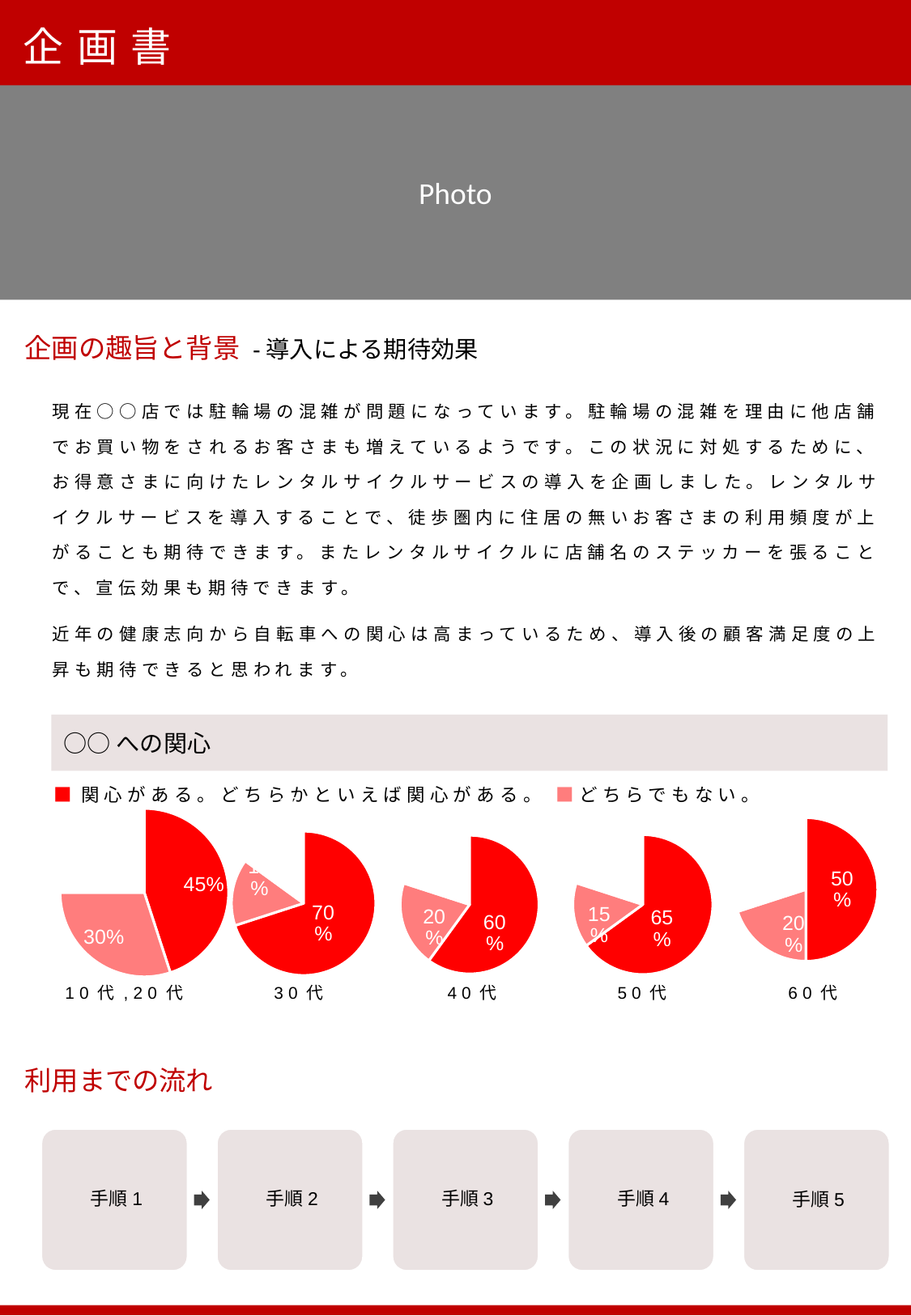

企画書
Photo
企画の趣旨と背景 -導入による期待効果
現在○○店では駐輪場の混雑が問題になっています。駐輪場の混雑を理由に他店舗でお買い物をされるお客さまも増えているようです。この状況に対処するために、お得意さまに向けたレンタルサイクルサービスの導入を企画しました。レンタルサイクルサービスを導入することで、徒歩圏内に住居の無いお客さまの利用頻度が上がることも期待できます。またレンタルサイクルに店舗名のステッカーを張ることで、宣伝効果も期待できます。
近年の健康志向から自転車への関心は高まっているため、導入後の顧客満足度の上昇も期待できると思われます。
○○への関心
■関心がある。どちらかといえば関心がある。 ■どちらでもない。

### Chart

| Category | 売上高 |
|---|---|
| 関心がある。どちらかといえば関心がある | 45.0 |
| どちらでもない。 | 30.0 |
| 関心がない。どちらかといえば関心がない。 | 25.0 |

### Chart

| Category | 売上高 |
|---|---|
| 関心がある。どちらかといえば関心がある | 70.0 |
| どちらでもない。 | 15.0 |
| 関心がない。どちらかといえば関心がない。 | 15.0 |

### Chart

| Category | 売上高 |
|---|---|
| 関心がある。どちらかといえば関心がある | 60.0 |
| どちらでもない。 | 20.0 |
| 関心がない。どちらかといえば関心がない。 | 20.0 |

### Chart

| Category | 売上高 |
|---|---|
| 関心がある。どちらかといえば関心がある | 65.0 |
| どちらでもない。 | 15.0 |
| 関心がない。どちらかといえば関心がない。 | 20.0 |

### Chart

| Category | 売上高 |
|---|---|
| 関心がある。どちらかといえば関心がある | 50.0 |
| どちらでもない。 | 20.0 |
| 関心がない。どちらかといえば関心がない。 | 30.0 |
10代,20代
30代
40代
50代
60代
利用までの流れ
手順1

手順2

手順3

手順4

手順5